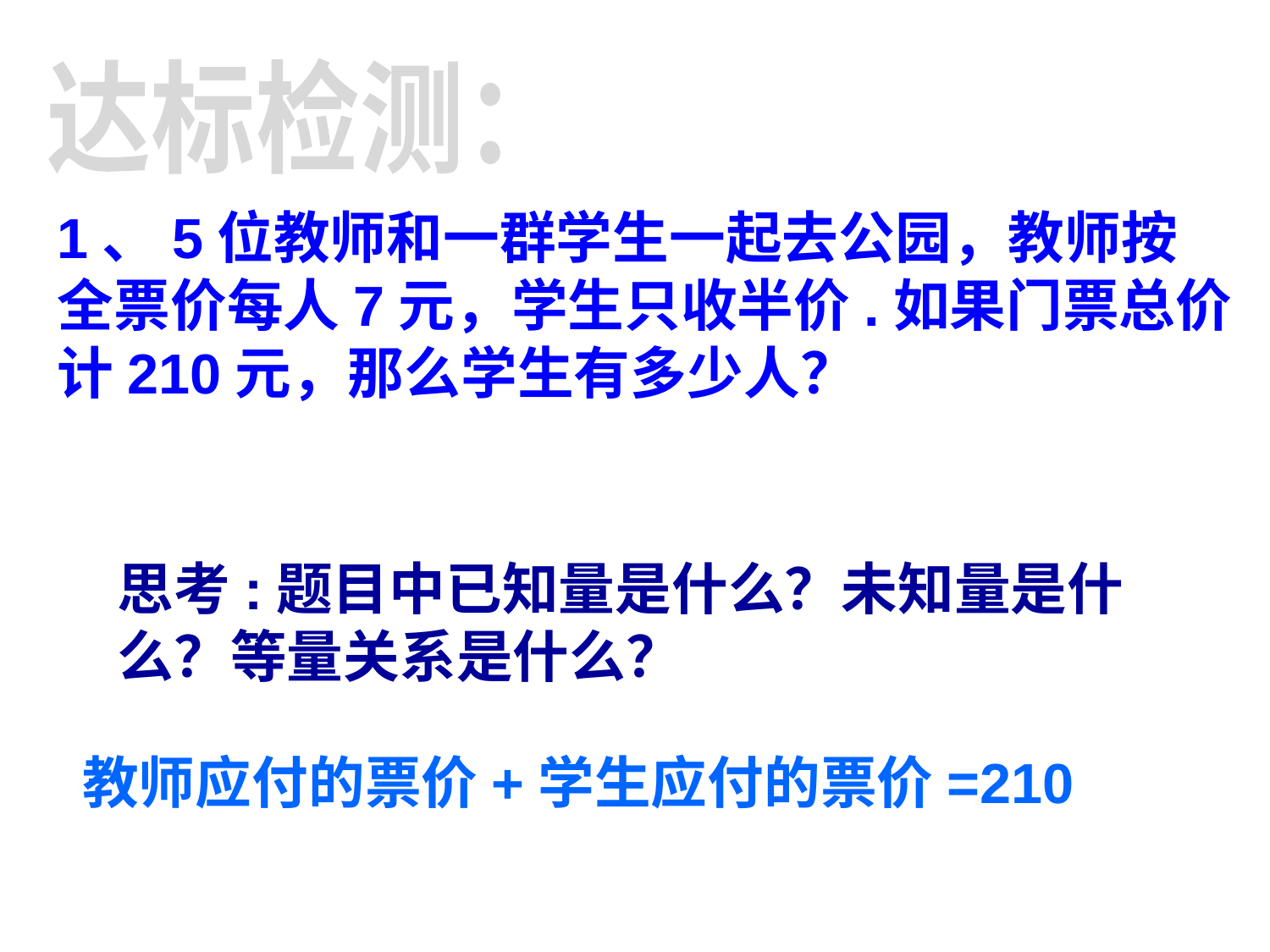

达标检测：
1、5位教师和一群学生一起去公园，教师按全票价每人7元，学生只收半价.如果门票总价计210元，那么学生有多少人？
思考:题目中已知量是什么？未知量是什么？等量关系是什么？
教师应付的票价+学生应付的票价=210